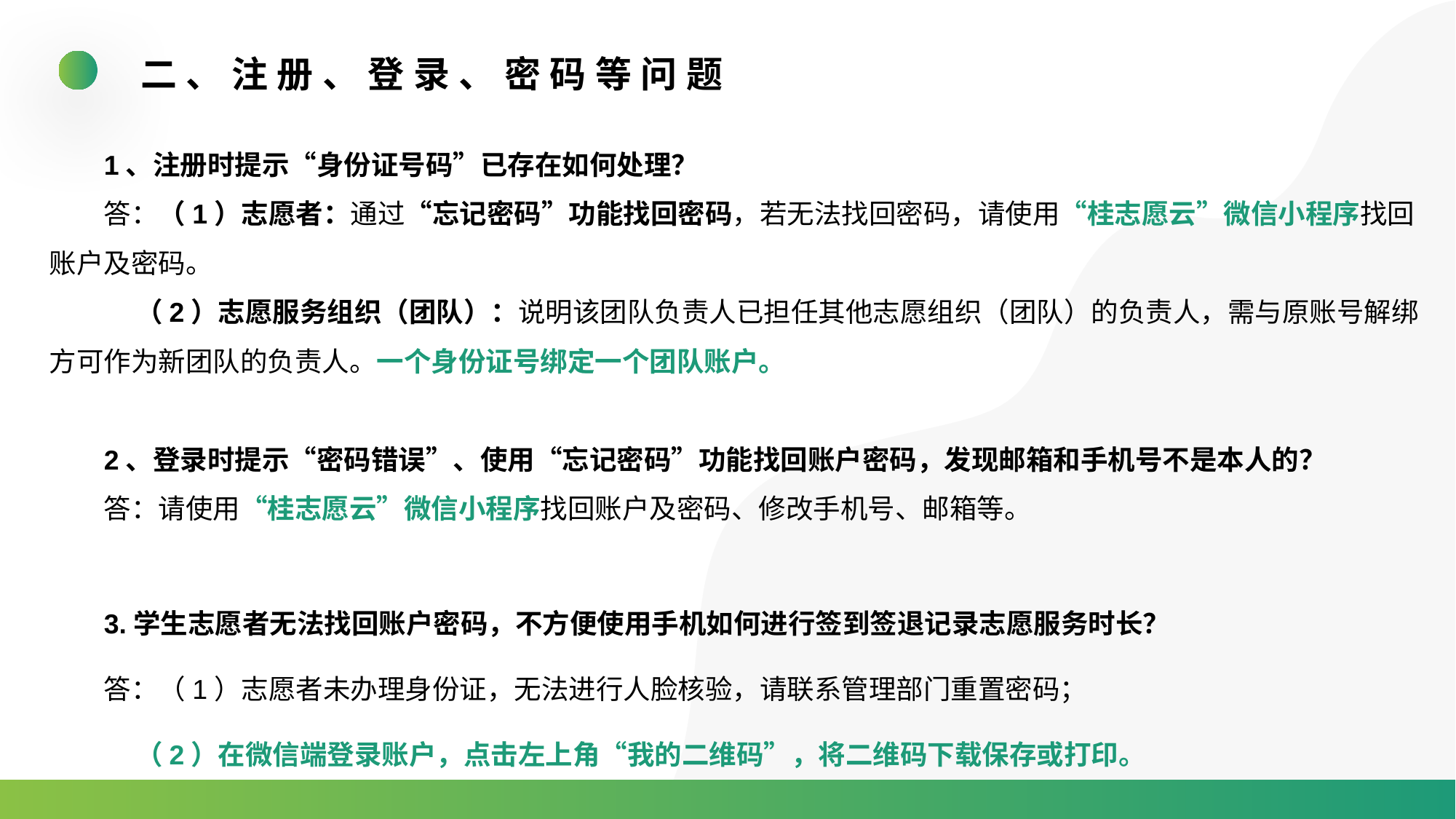

二、注册、登录、密码等问题
1、注册时提示“身份证号码”已存在如何处理？
答：（1）志愿者：通过“忘记密码”功能找回密码，若无法找回密码，请使用“桂志愿云”微信小程序找回账户及密码。
    （2）志愿服务组织（团队）：说明该团队负责人已担任其他志愿组织（团队）的负责人，需与原账号解绑方可作为新团队的负责人。一个身份证号绑定一个团队账户。

2、登录时提示“密码错误”、使用“忘记密码”功能找回账户密码，发现邮箱和手机号不是本人的？
答：请使用“桂志愿云”微信小程序找回账户及密码、修改手机号、邮箱等。

3.学生志愿者无法找回账户密码，不方便使用手机如何进行签到签退记录志愿服务时长？
答：（1）志愿者未办理身份证，无法进行人脸核验，请联系管理部门重置密码；
    （2）在微信端登录账户，点击左上角“我的二维码”，将二维码下载保存或打印。